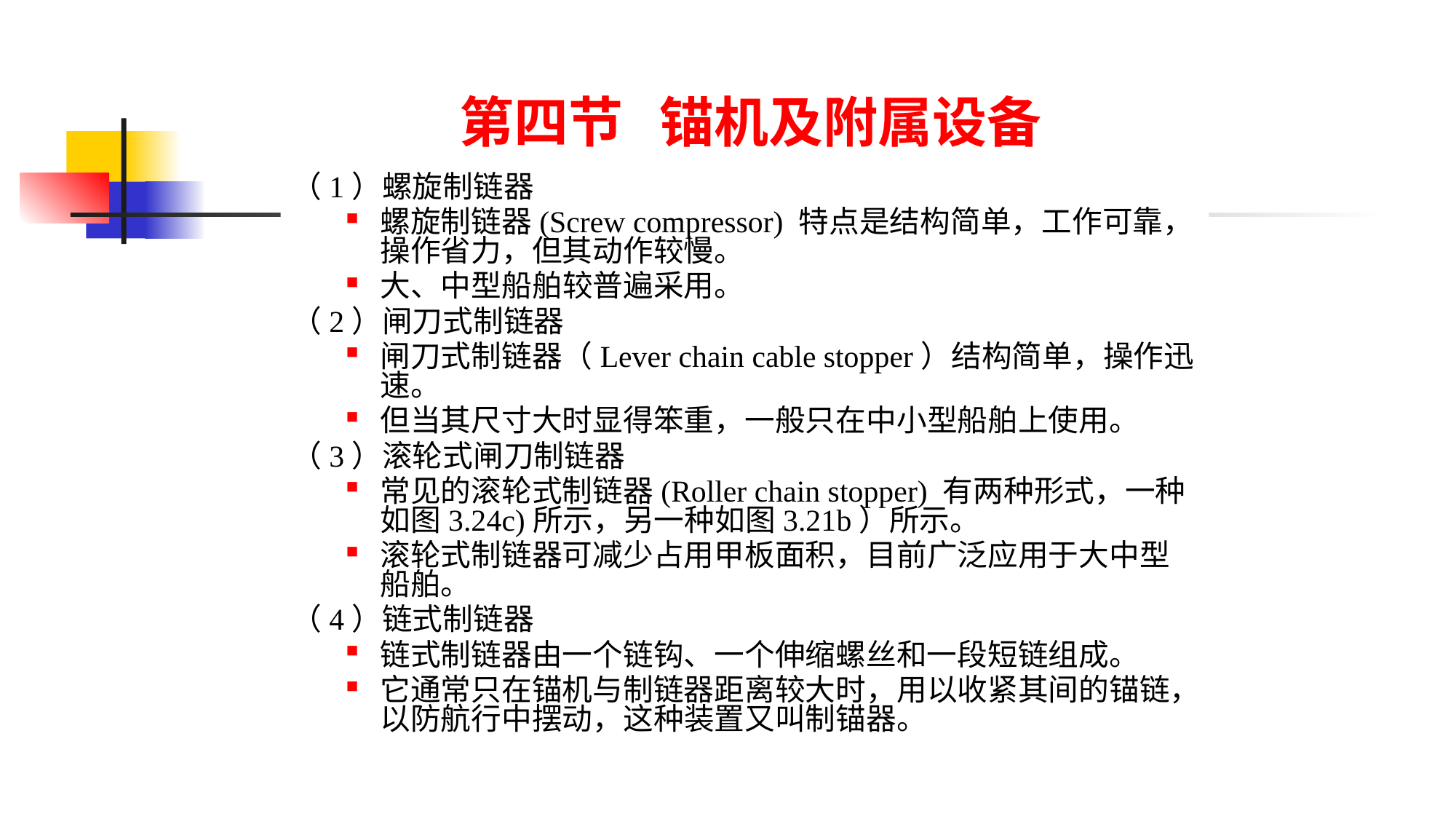

（1）螺旋制链器
螺旋制链器(Screw compressor) 特点是结构简单，工作可靠，操作省力，但其动作较慢。
大、中型船舶较普遍采用。
（2）闸刀式制链器
闸刀式制链器（Lever chain cable stopper）结构简单，操作迅速。
但当其尺寸大时显得笨重，一般只在中小型船舶上使用。
（3）滚轮式闸刀制链器
常见的滚轮式制链器(Roller chain stopper) 有两种形式，一种如图3.24c)所示，另一种如图3.21b）所示。
滚轮式制链器可减少占用甲板面积，目前广泛应用于大中型船舶。
（4）链式制链器
链式制链器由一个链钩、一个伸缩螺丝和一段短链组成。
它通常只在锚机与制链器距离较大时，用以收紧其间的锚链，以防航行中摆动，这种装置又叫制锚器。